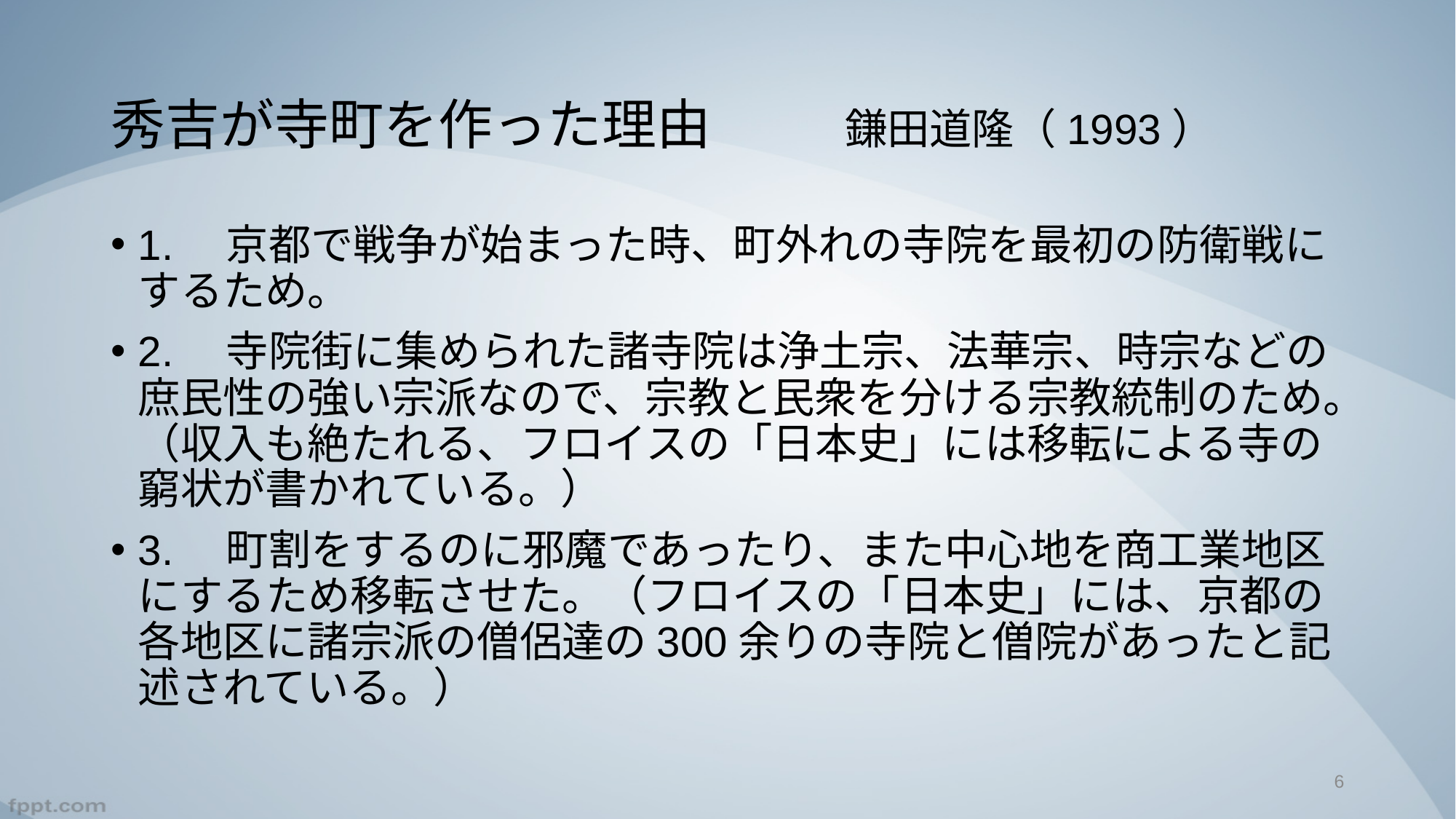

# 秀吉が寺町を作った理由　　鎌田道隆（1993）
1.　京都で戦争が始まった時、町外れの寺院を最初の防衛戦にするため。
2.　寺院街に集められた諸寺院は浄土宗、法華宗、時宗などの庶民性の強い宗派なので、宗教と民衆を分ける宗教統制のため。（収入も絶たれる、フロイスの「日本史」には移転による寺の窮状が書かれている。）
3.　町割をするのに邪魔であったり、また中心地を商工業地区にするため移転させた。（フロイスの「日本史」には、京都の各地区に諸宗派の僧侶達の300余りの寺院と僧院があったと記述されている。）
6